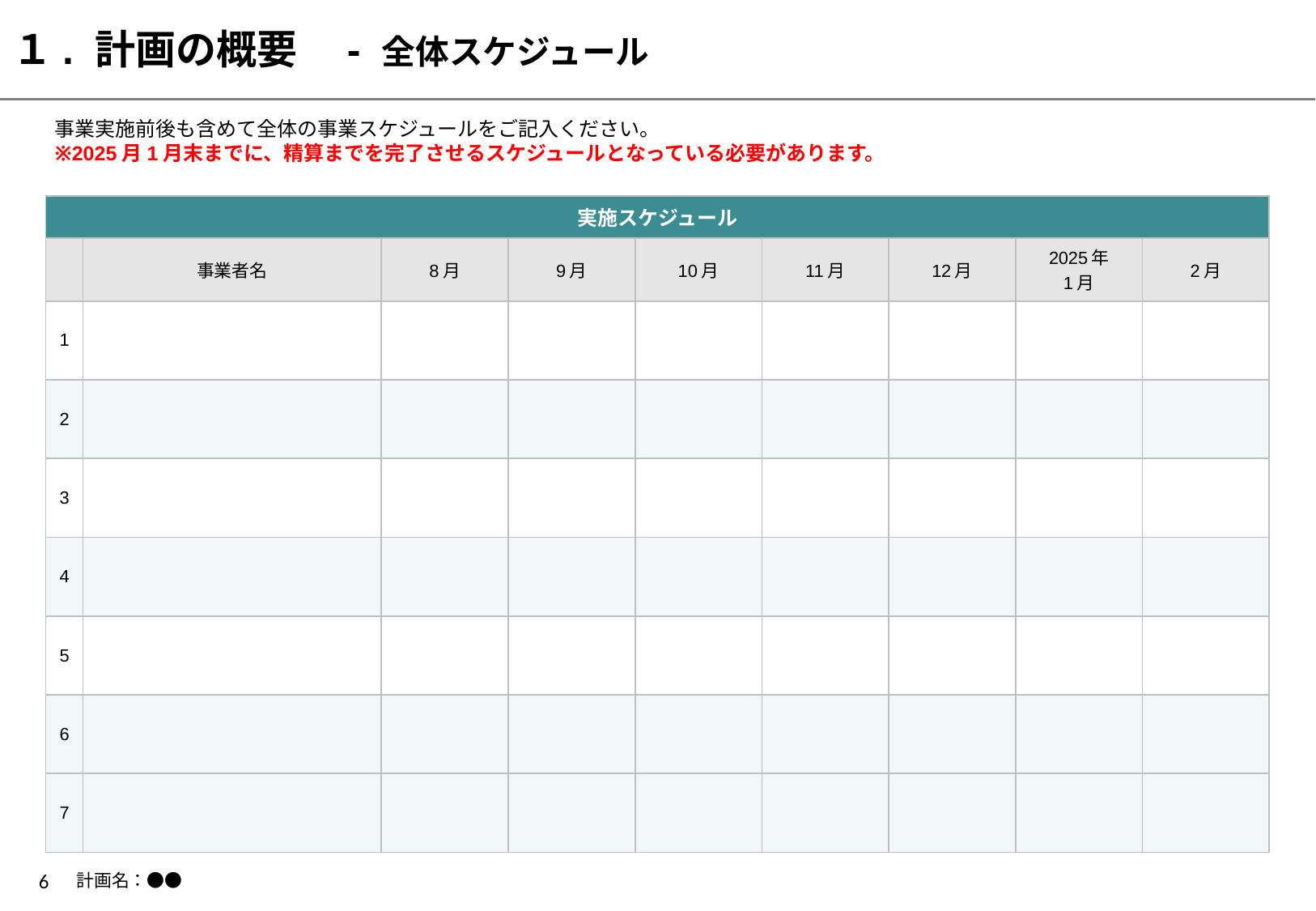

１. 計画の概要　- 全体スケジュール
事業実施前後も含めて全体の事業スケジュールをご記入ください。
※2025月1月末までに、精算までを完了させるスケジュールとなっている必要があります。
| 実施スケジュール |  |  |  |  |  |  |  |  |
| --- | --- | --- | --- | --- | --- | --- | --- | --- |
|  | 事業者名 | 8月 | 9月 | 10月 | 11月 | 12月 | 2025年 1月 | 2月 |
| 1 |  |  |  |  |  |  |  |  |
| 2 |  |  |  |  |  |  |  |  |
| 3 |  |  |  |  |  |  |  |  |
| 4 |  |  |  |  |  |  |  |  |
| 5 |  |  |  |  |  |  |  |  |
| 6 |  |  |  |  |  |  |  |  |
| 7 |  |  |  |  |  |  |  |  |
計画名：●●
6